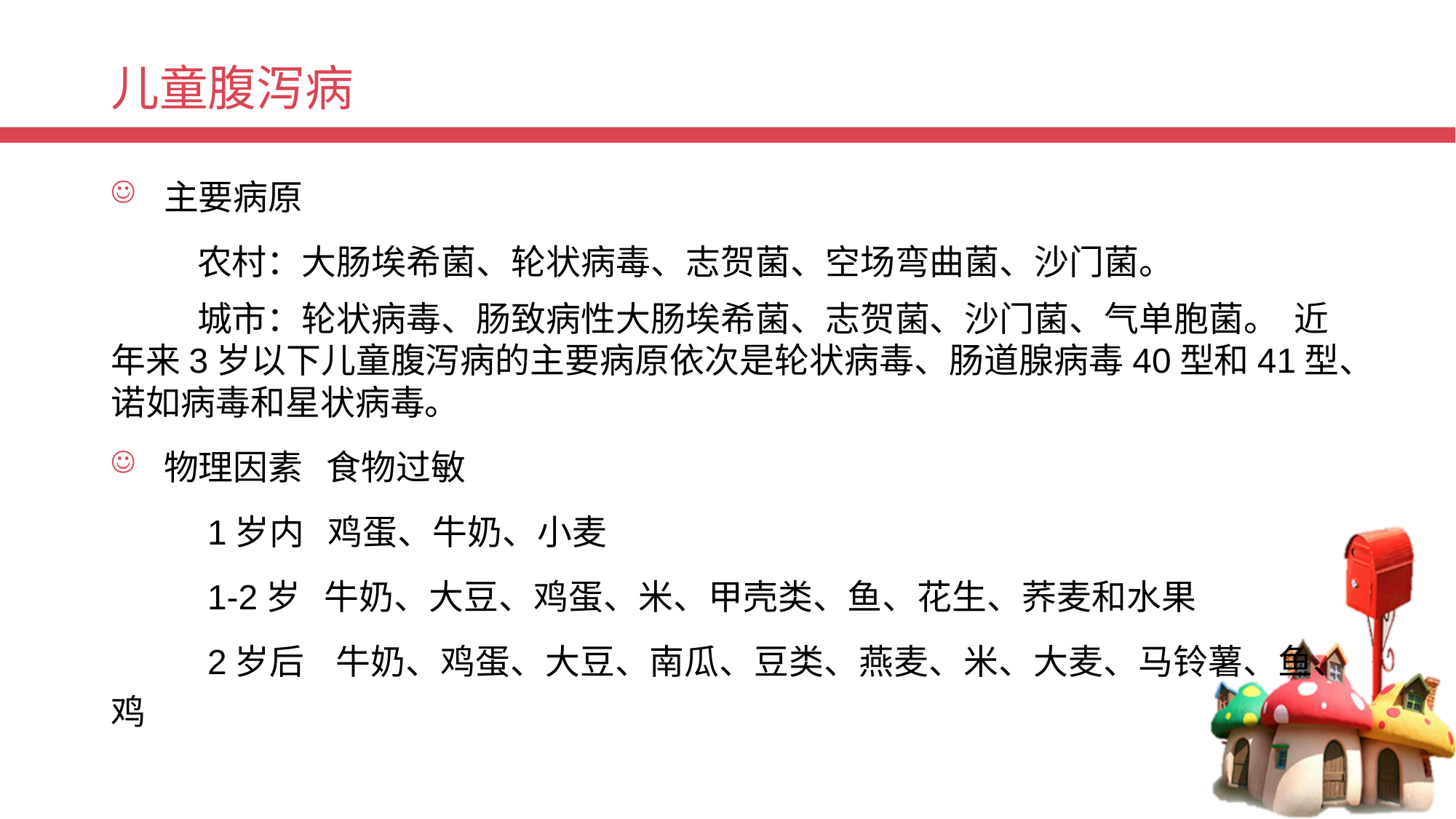

# 儿童腹泻病
主要病原
          农村：大肠埃希菌、轮状病毒、志贺菌、空场弯曲菌、沙门菌。
          城市：轮状病毒、肠致病性大肠埃希菌、志贺菌、沙门菌、气单胞菌。  近年来3岁以下儿童腹泻病的主要病原依次是轮状病毒、肠道腺病毒40型和41型、诺如病毒和星状病毒。
物理因素   食物过敏
          1岁内   鸡蛋、牛奶、小麦
          1-2岁   牛奶、大豆、鸡蛋、米、甲壳类、鱼、花生、荞麦和水果
          2岁后    牛奶、鸡蛋、大豆、南瓜、豆类、燕麦、米、大麦、马铃薯、鱼、鸡